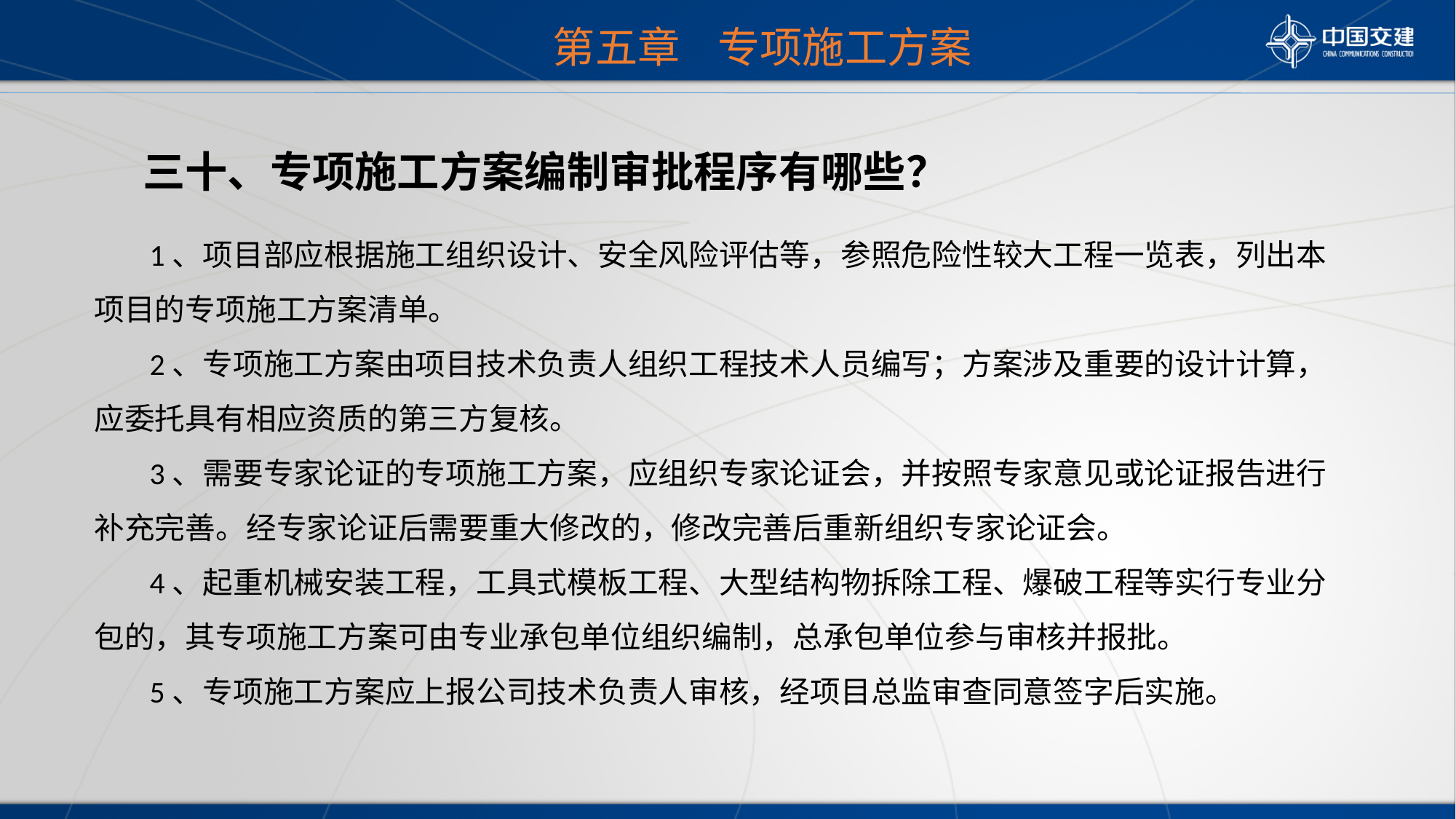

第五章    专项施工方案
    三十、专项施工方案编制审批程序有哪些？
        1、项目部应根据施工组织设计、安全风险评估等，参照危险性较大工程一览表，列出本项目的专项施工方案清单。
        2、专项施工方案由项目技术负责人组织工程技术人员编写；方案涉及重要的设计计算，应委托具有相应资质的第三方复核。
        3、需要专家论证的专项施工方案，应组织专家论证会，并按照专家意见或论证报告进行补充完善。经专家论证后需要重大修改的，修改完善后重新组织专家论证会。
        4、起重机械安装工程，工具式模板工程、大型结构物拆除工程、爆破工程等实行专业分包的，其专项施工方案可由专业承包单位组织编制，总承包单位参与审核并报批。
        5、专项施工方案应上报公司技术负责人审核，经项目总监审查同意签字后实施。